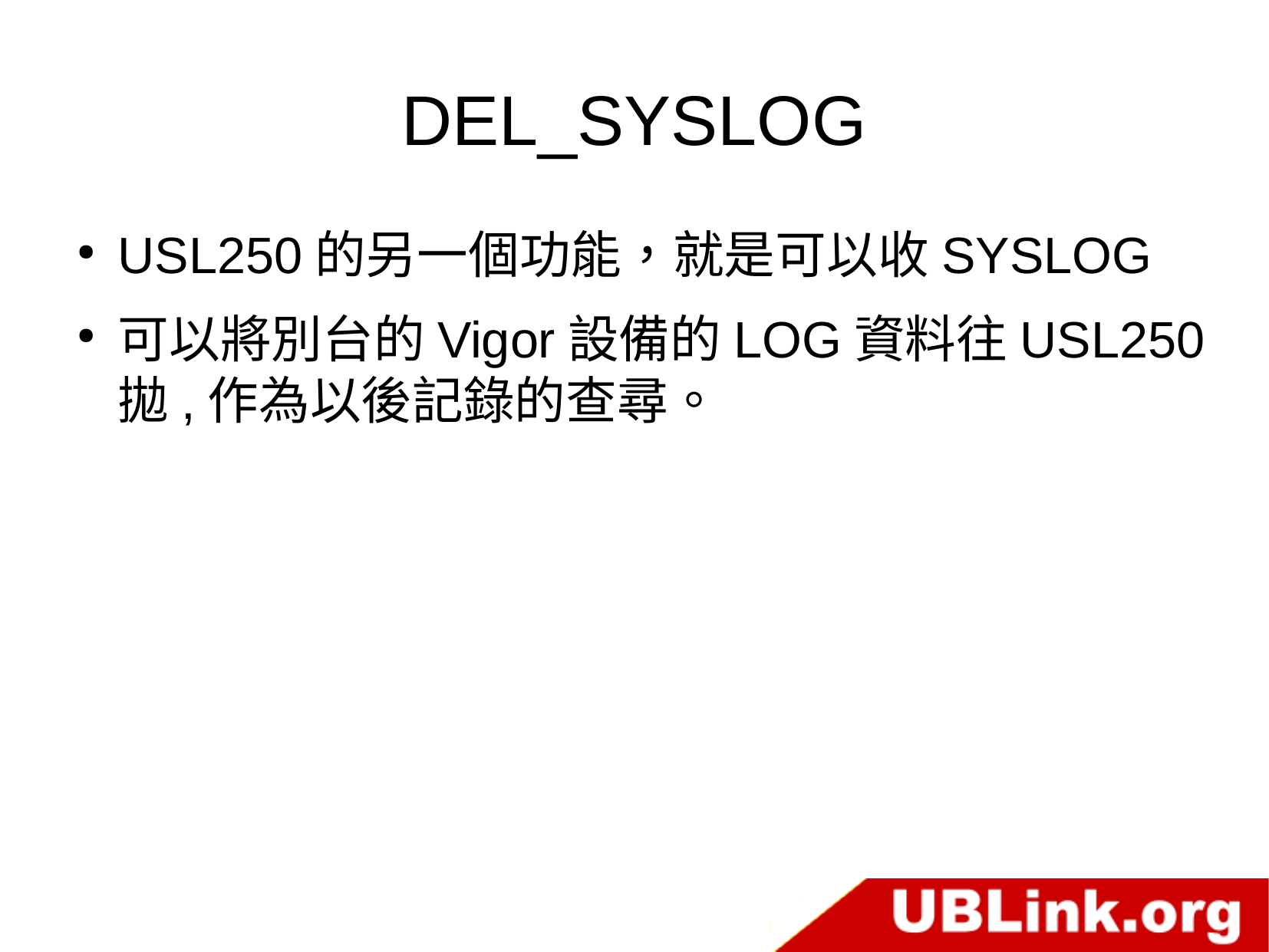

DEL_SYSLOG
USL250的另一個功能，就是可以收SYSLOG
可以將別台的Vigor設備的LOG資料往USL250拋,作為以後記錄的查尋。